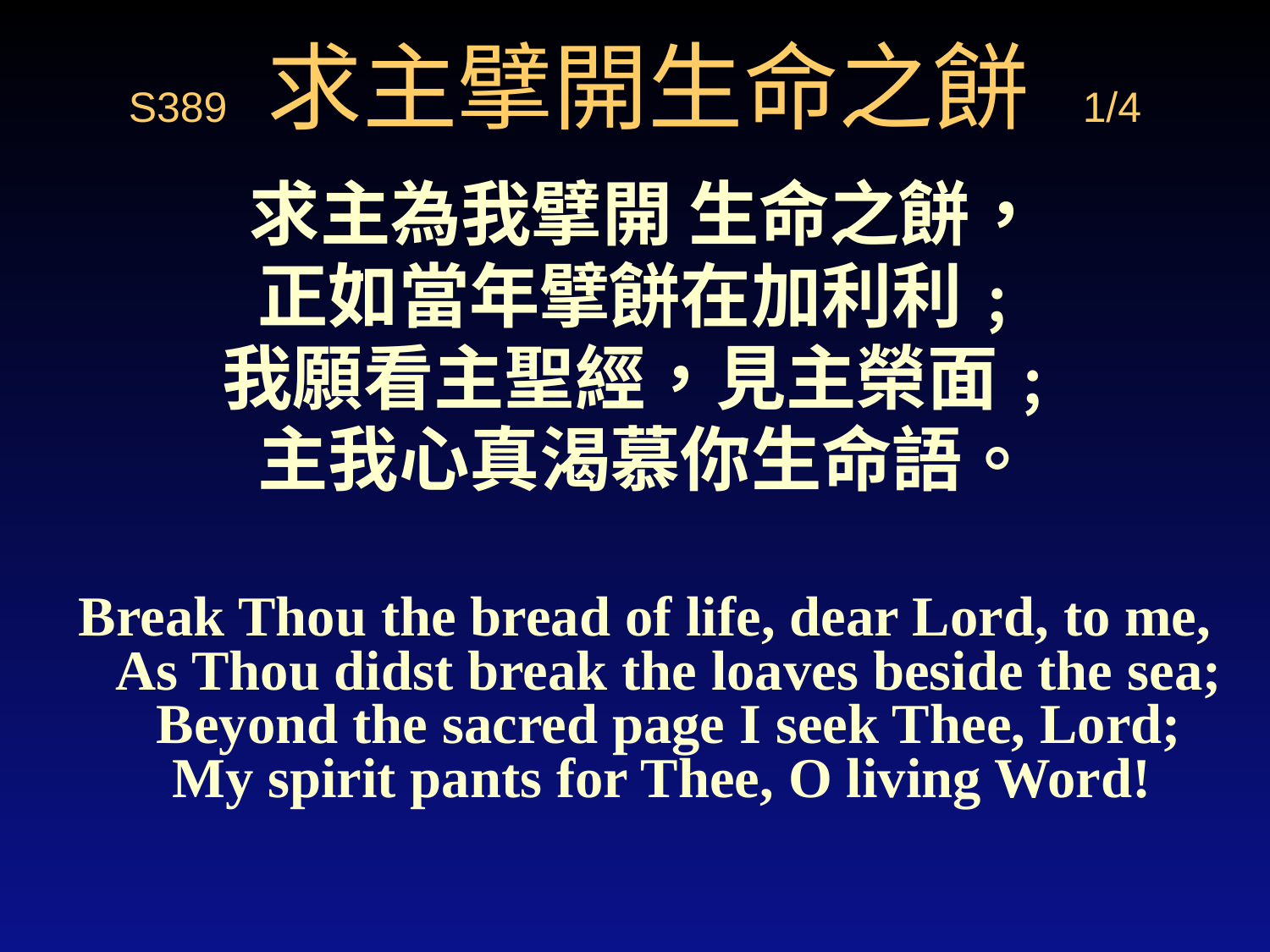

# S389 求主擘開生命之餅  1/4
求主為我擘開 生命之餅，
正如當年擘餅在加利利﹔
我願看主聖經，見主榮面﹔
主我心真渴慕你生命語。

Break Thou the bread of life, dear Lord, to me,
As Thou didst break the loaves beside the sea;
Beyond the sacred page I seek Thee, Lord;
My spirit pants for Thee, O living Word!